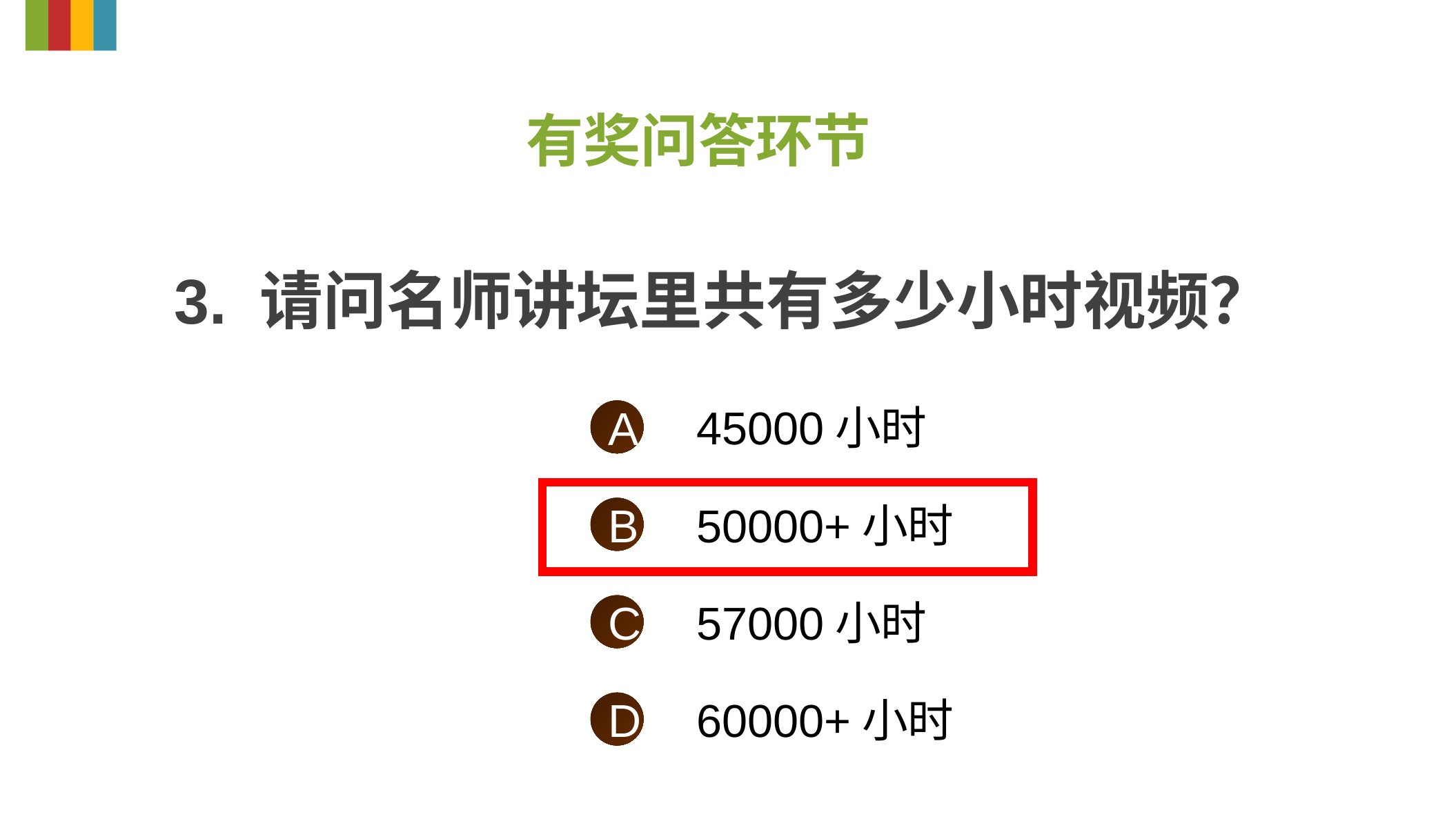

有奖问答环节
3. 请问名师讲坛里共有多少小时视频？
45000小时
A

50000+小时
B
57000小时
C
60000+小时
D